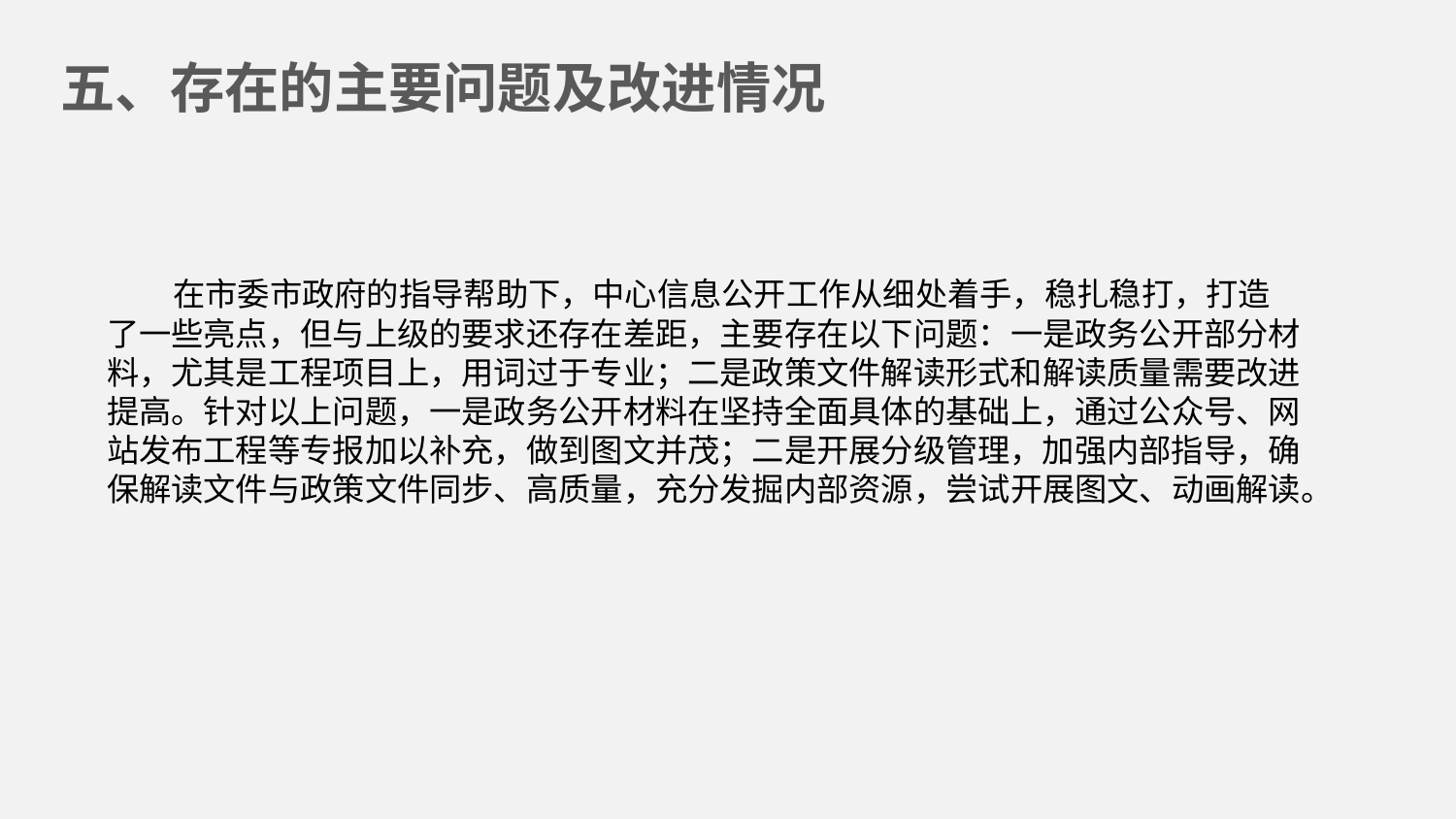

五、存在的主要问题及改进情况
       在市委市政府的指导帮助下，中心信息公开工作从细处着手，稳扎稳打，打造了一些亮点，但与上级的要求还存在差距，主要存在以下问题：一是政务公开部分材料，尤其是工程项目上，用词过于专业；二是政策文件解读形式和解读质量需要改进提高。针对以上问题，一是政务公开材料在坚持全面具体的基础上，通过公众号、网站发布工程等专报加以补充，做到图文并茂；二是开展分级管理，加强内部指导，确保解读文件与政策文件同步、高质量，充分发掘内部资源，尝试开展图文、动画解读。